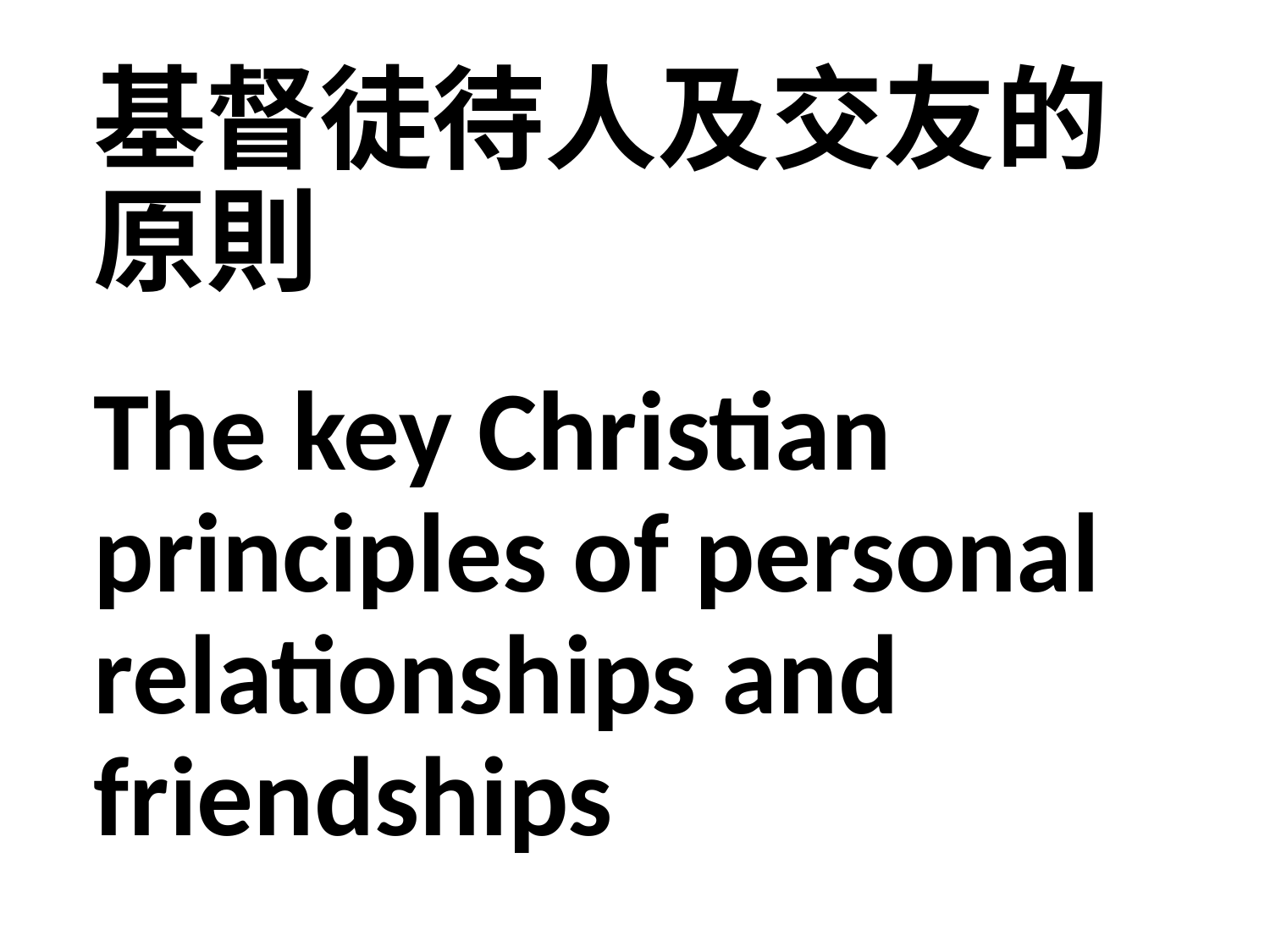

基督徒待人及交友的原則

The key Christian principles of personal relationships and friendships